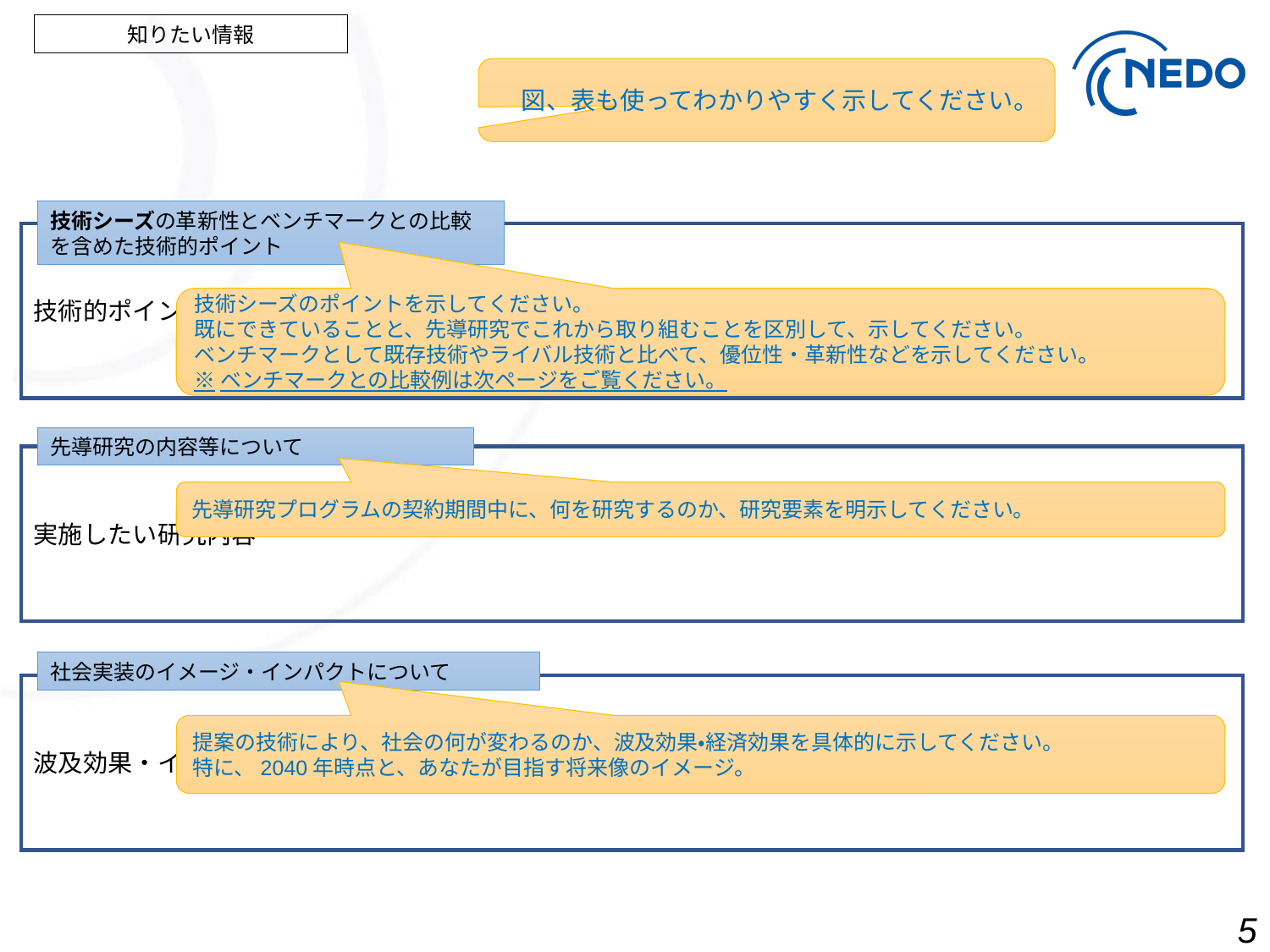

知りたい情報
図、表も使ってわかりやすく示してください。
技術シーズの革新性とベンチマークとの比較を含めた技術的ポイント
技術的ポイント
技術シーズのポイントを示してください。
既にできていることと、先導研究でこれから取り組むことを区別して、示してください。
ベンチマークとして既存技術やライバル技術と比べて、優位性・革新性などを示してください。
※ベンチマークとの比較例は次ページをご覧ください。
先導研究の内容等について
実施したい研究内容
先導研究プログラムの契約期間中に、何を研究するのか、研究要素を明示してください。
社会実装のイメージ・インパクトについて
波及効果・インパクト
提案の技術により、社会の何が変わるのか、波及効果・経済効果を具体的に示してください。
特に、2040年時点と、あなたが目指す将来像のイメージ。
5